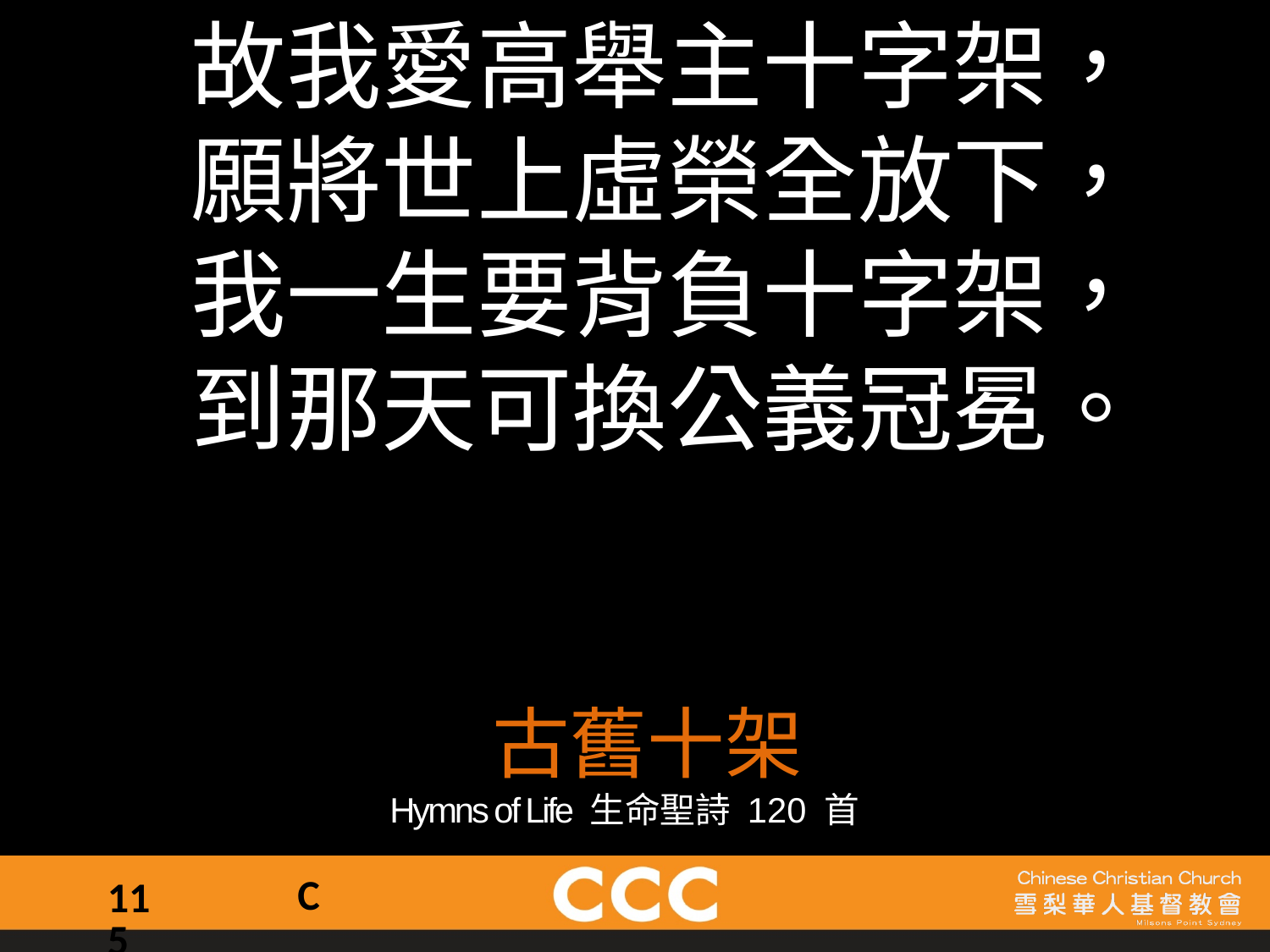

故我愛高舉主十字架，
願將世上虛榮全放下，
我一生要背負十字架，
到那天可換公義冠冕。
古舊十架
Hymns of Life 生命聖詩 120 首
C
115